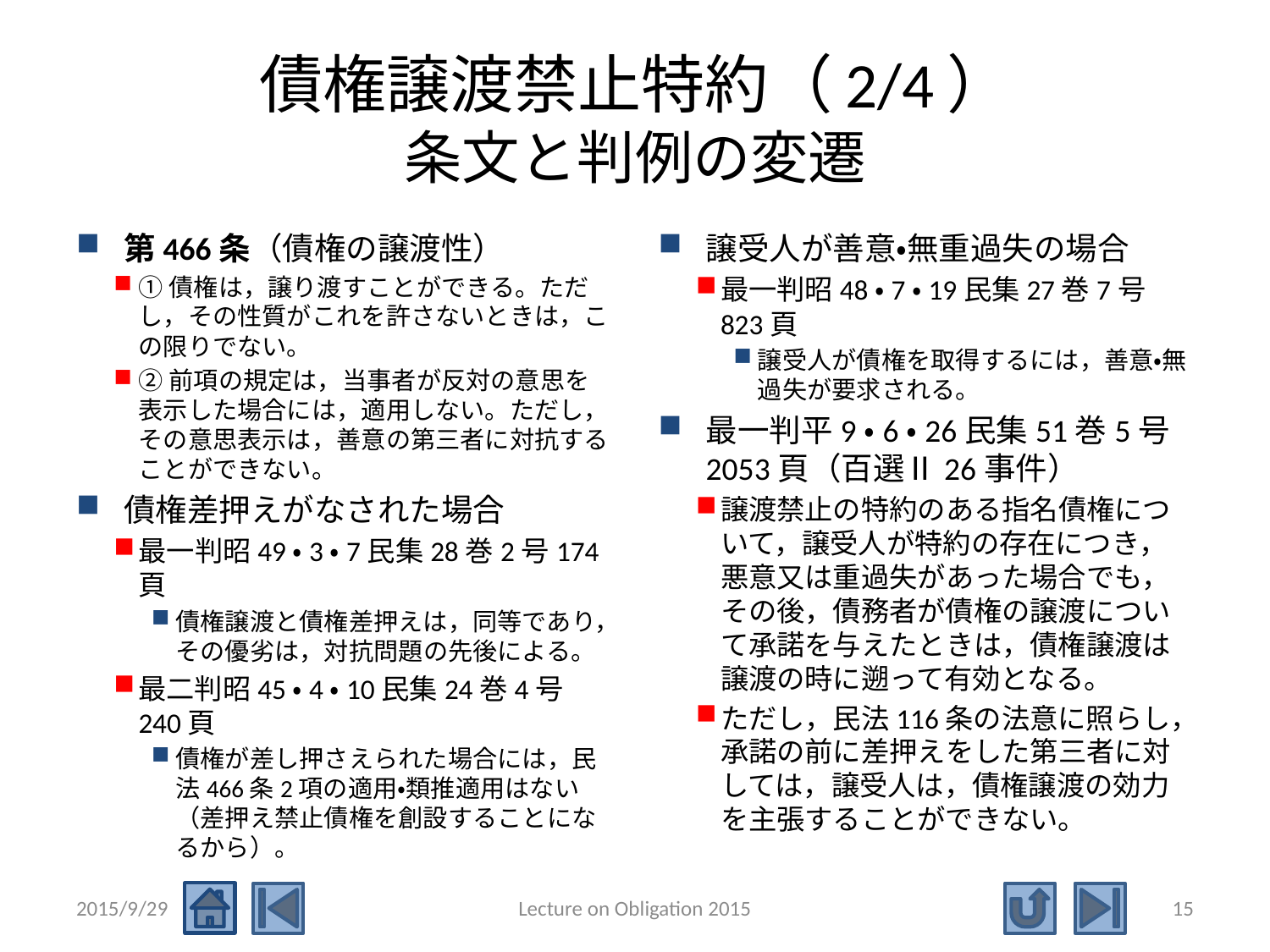

# 債権譲渡禁止特約（2/4） 条文と判例の変遷
第466条（債権の譲渡性）
①債権は，譲り渡すことができる。ただし，その性質がこれを許さないときは，この限りでない。
②前項の規定は，当事者が反対の意思を表示した場合には，適用しない。ただし，その意思表示は，善意の第三者に対抗することができない。
債権差押えがなされた場合
最一判昭49・3・7民集28巻2号174頁
債権譲渡と債権差押えは，同等であり，その優劣は，対抗問題の先後による。
最二判昭45・4・10民集24巻4号240頁
債権が差し押さえられた場合には，民法466条2項の適用・類推適用はない（差押え禁止債権を創設することになるから）。
譲受人が善意・無重過失の場合
最一判昭48・7・19民集27巻7号823頁
譲受人が債権を取得するには，善意・無過失が要求される。
最一判平9・6・26民集51巻5号2053頁（百選Ⅱ26事件）
譲渡禁止の特約のある指名債権について，譲受人が特約の存在につき，悪意又は重過失があった場合でも，その後，債務者が債権の譲渡について承諾を与えたときは，債権譲渡は譲渡の時に遡って有効となる。
ただし，民法116条の法意に照らし，承諾の前に差押えをした第三者に対しては，譲受人は，債権譲渡の効力を主張することができない。
2015/9/29
Lecture on Obligation 2015
15